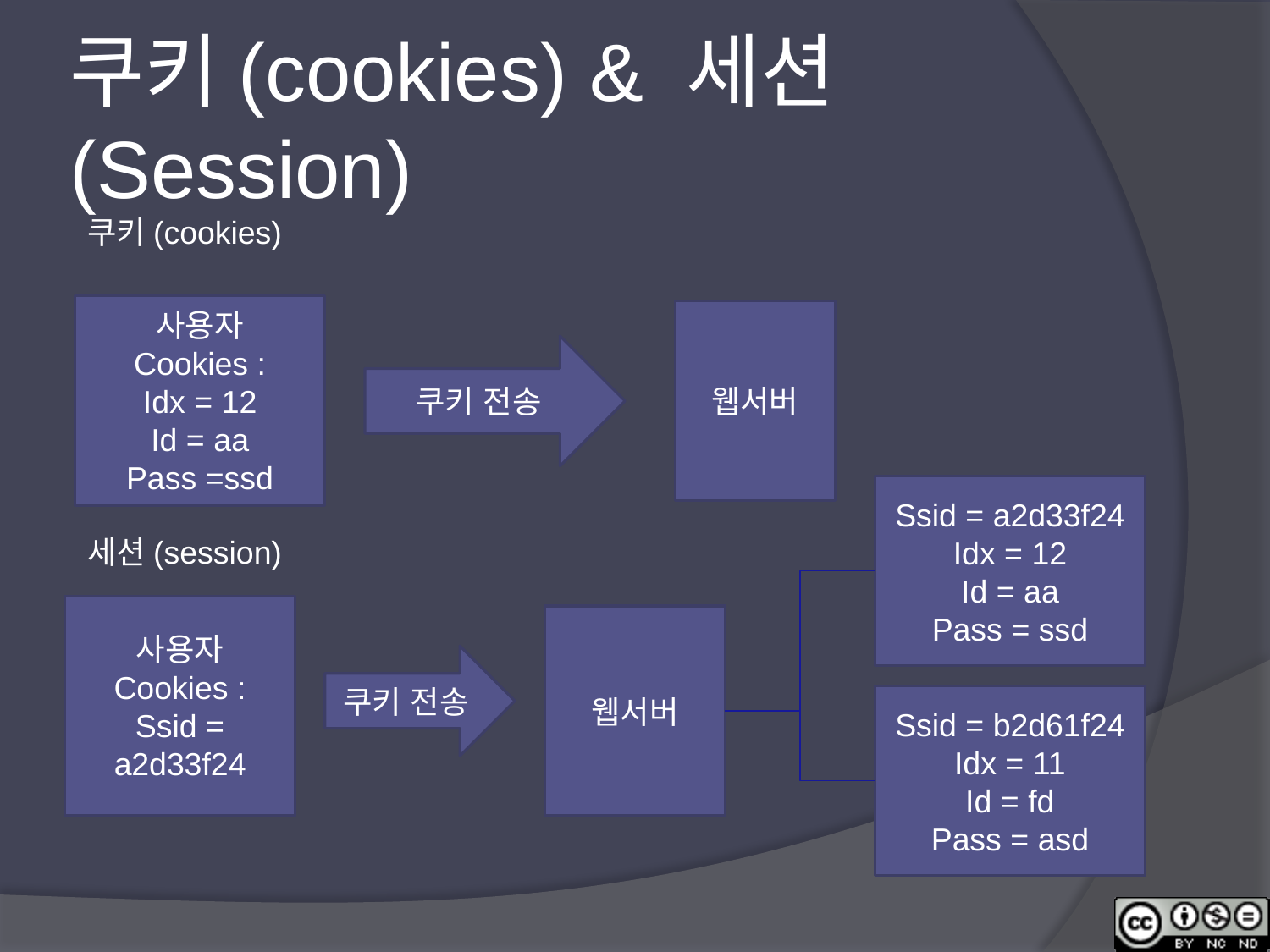

# 쿠키(cookies) & 세션(Session)
쿠키(cookies)
사용자
Cookies :
Idx = 12
Id = aa
Pass =ssd
웹서버
쿠키 전송
Ssid = a2d33f24
Idx = 12
Id = aa
Pass = ssd
세션(session)
사용자
Cookies :
Ssid = a2d33f24
웹서버
쿠키 전송
Ssid = b2d61f24
Idx = 11
Id = fd
Pass = asd